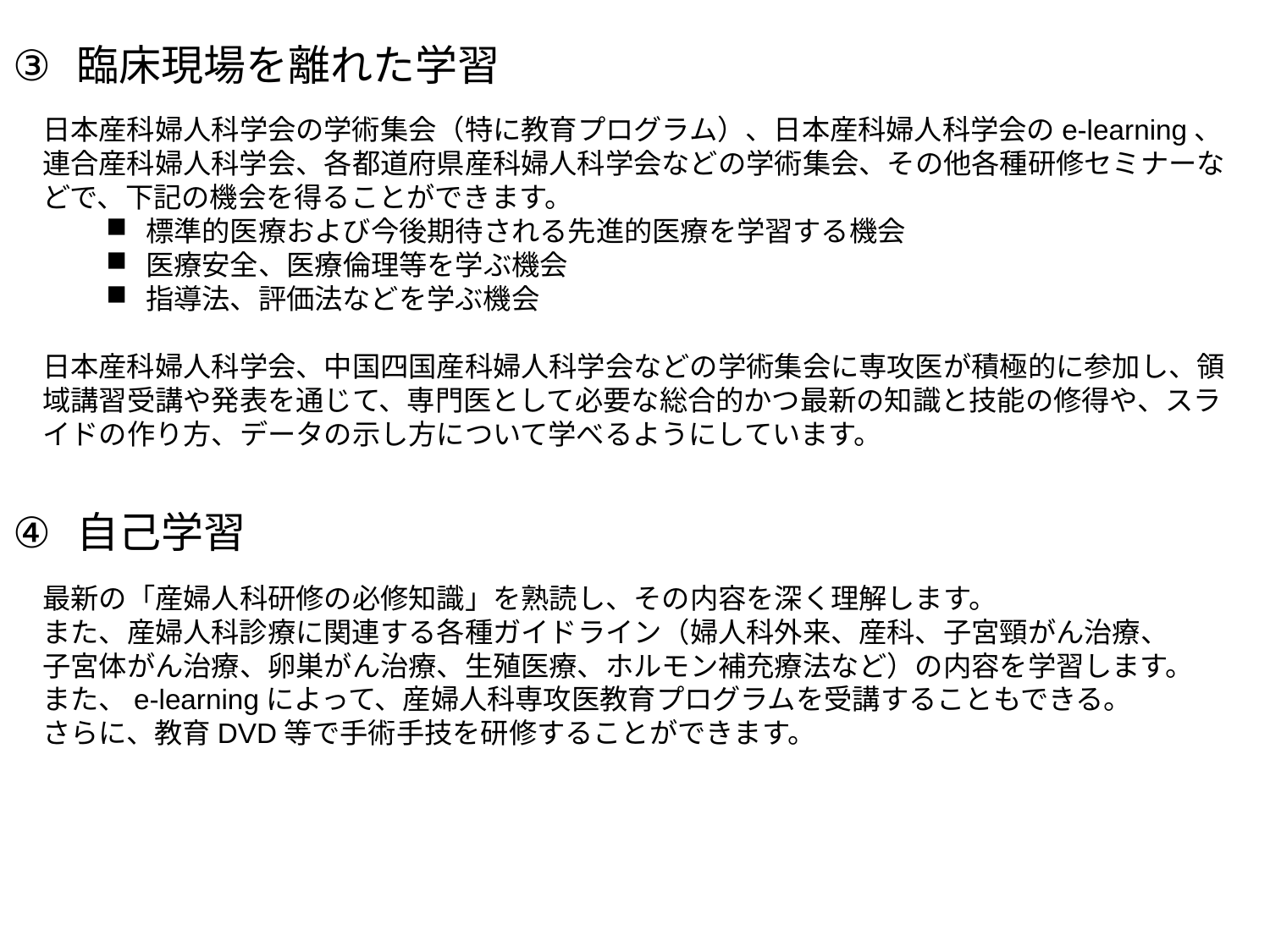

臨床現場を離れた学習
日本産科婦人科学会の学術集会（特に教育プログラム）、日本産科婦人科学会のe-learning、連合産科婦人科学会、各都道府県産科婦人科学会などの学術集会、その他各種研修セミナーなどで、下記の機会を得ることができます。
標準的医療および今後期待される先進的医療を学習する機会
医療安全、医療倫理等を学ぶ機会
指導法、評価法などを学ぶ機会

日本産科婦人科学会、中国四国産科婦人科学会などの学術集会に専攻医が積極的に参加し、領域講習受講や発表を通じて、専門医として必要な総合的かつ最新の知識と技能の修得や、スライドの作り方、データの示し方について学べるようにしています。
自己学習
最新の「産婦人科研修の必修知識」を熟読し、その内容を深く理解します。
また、産婦人科診療に関連する各種ガイドライン（婦人科外来、産科、子宮頸がん治療、
子宮体がん治療、卵巣がん治療、生殖医療、ホルモン補充療法など）の内容を学習します。
また、e-learningによって、産婦人科専攻医教育プログラムを受講することもできる。
さらに、教育DVD等で手術手技を研修することができます。